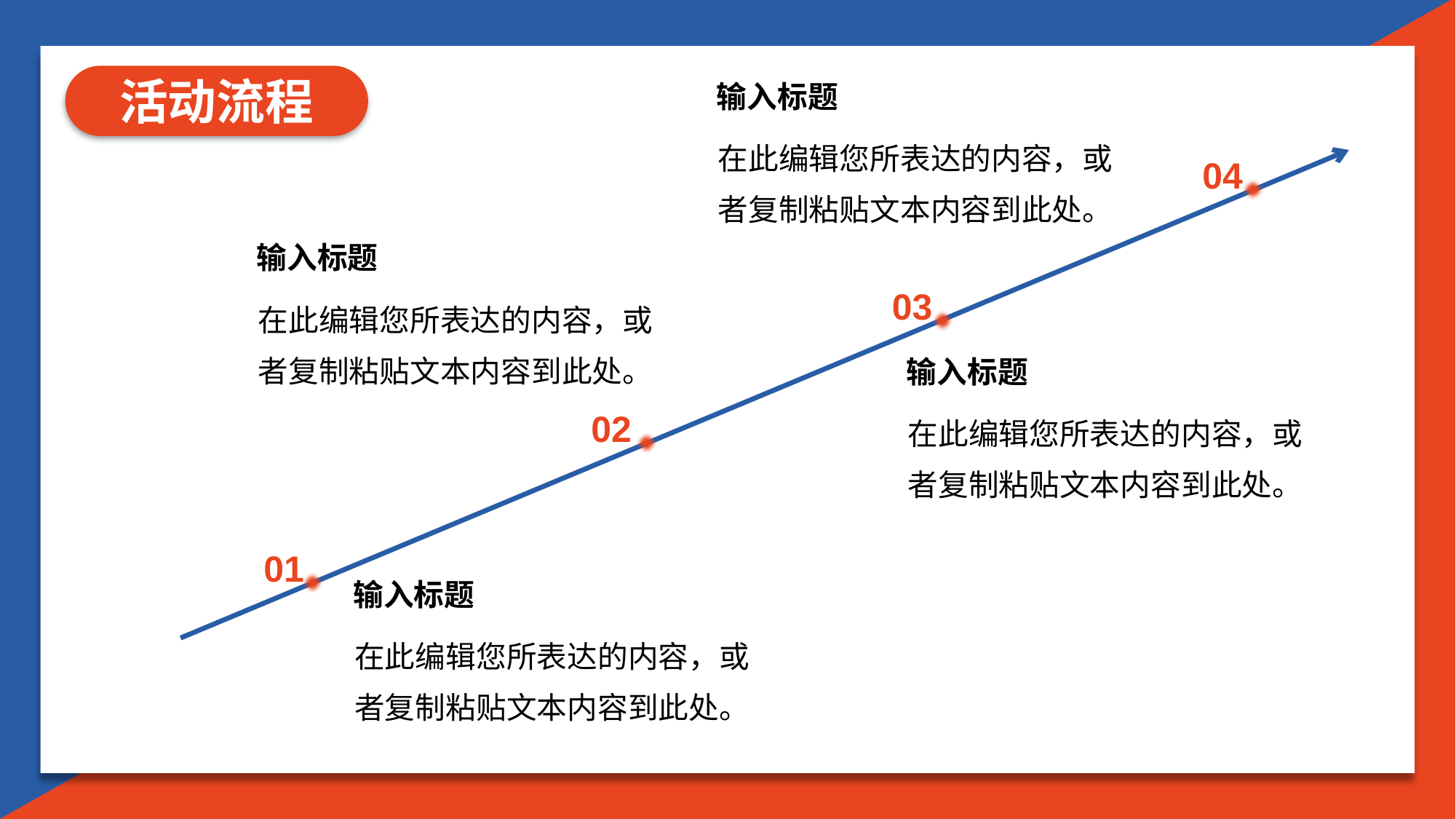

活动流程
输入标题
在此编辑您所表达的内容，或者复制粘贴文本内容到此处。
04

输入标题
在此编辑您所表达的内容，或者复制粘贴文本内容到此处。
03

输入标题
在此编辑您所表达的内容，或者复制粘贴文本内容到此处。
02

01

输入标题
在此编辑您所表达的内容，或者复制粘贴文本内容到此处。